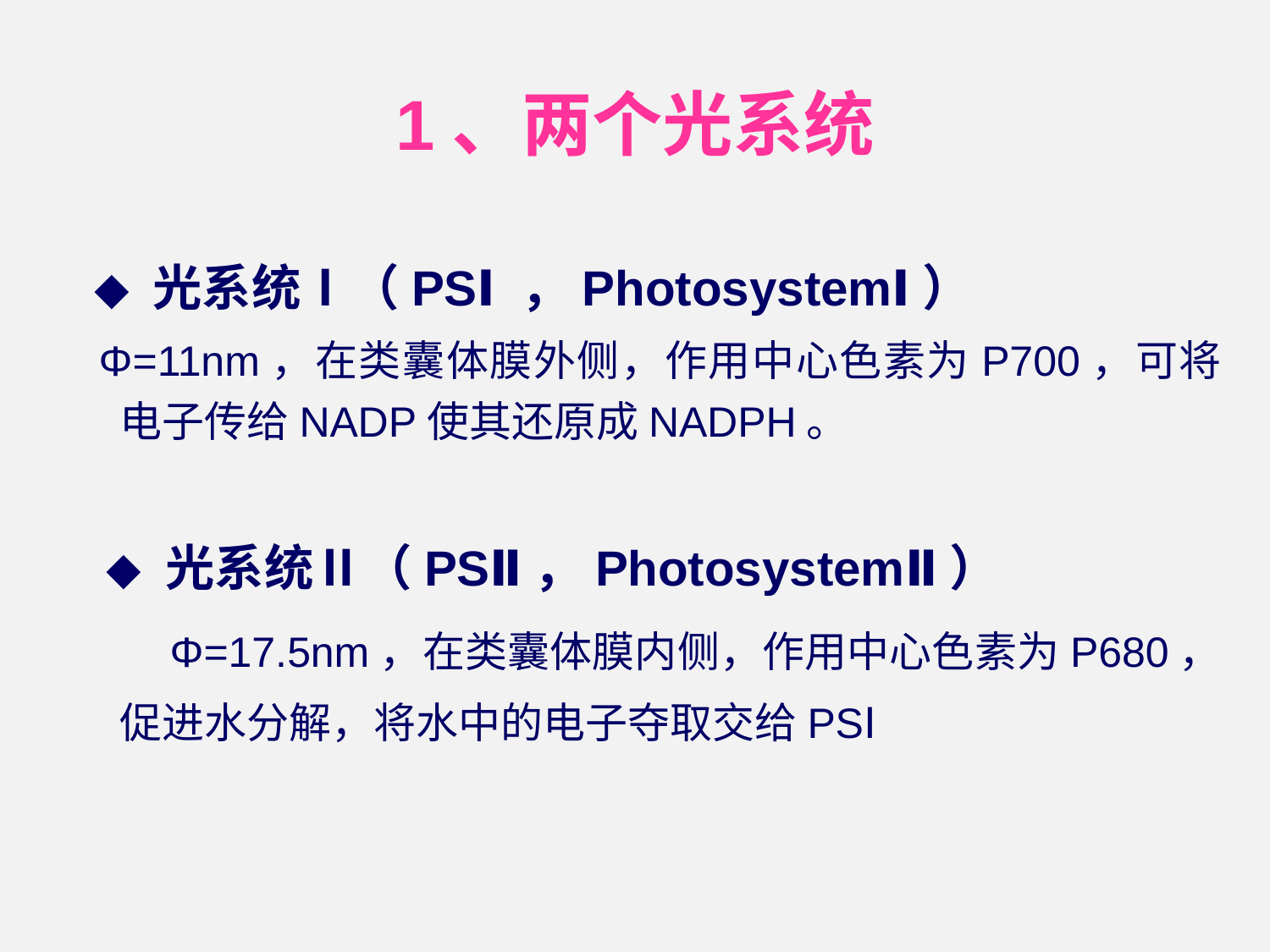

# 1、两个光系统
  ◆ 光系统Ⅰ（PSⅠ ，PhotosystemⅠ）
  Φ=11nm，在类囊体膜外侧，作用中心色素为P700，可将电子传给NADP使其还原成NADPH。

   ◆  光系统Ⅱ（PSⅡ，PhotosystemⅡ）
       Φ=17.5nm，在类囊体膜内侧，作用中心色素为P680，促进水分解，将水中的电子夺取交给PSⅠ